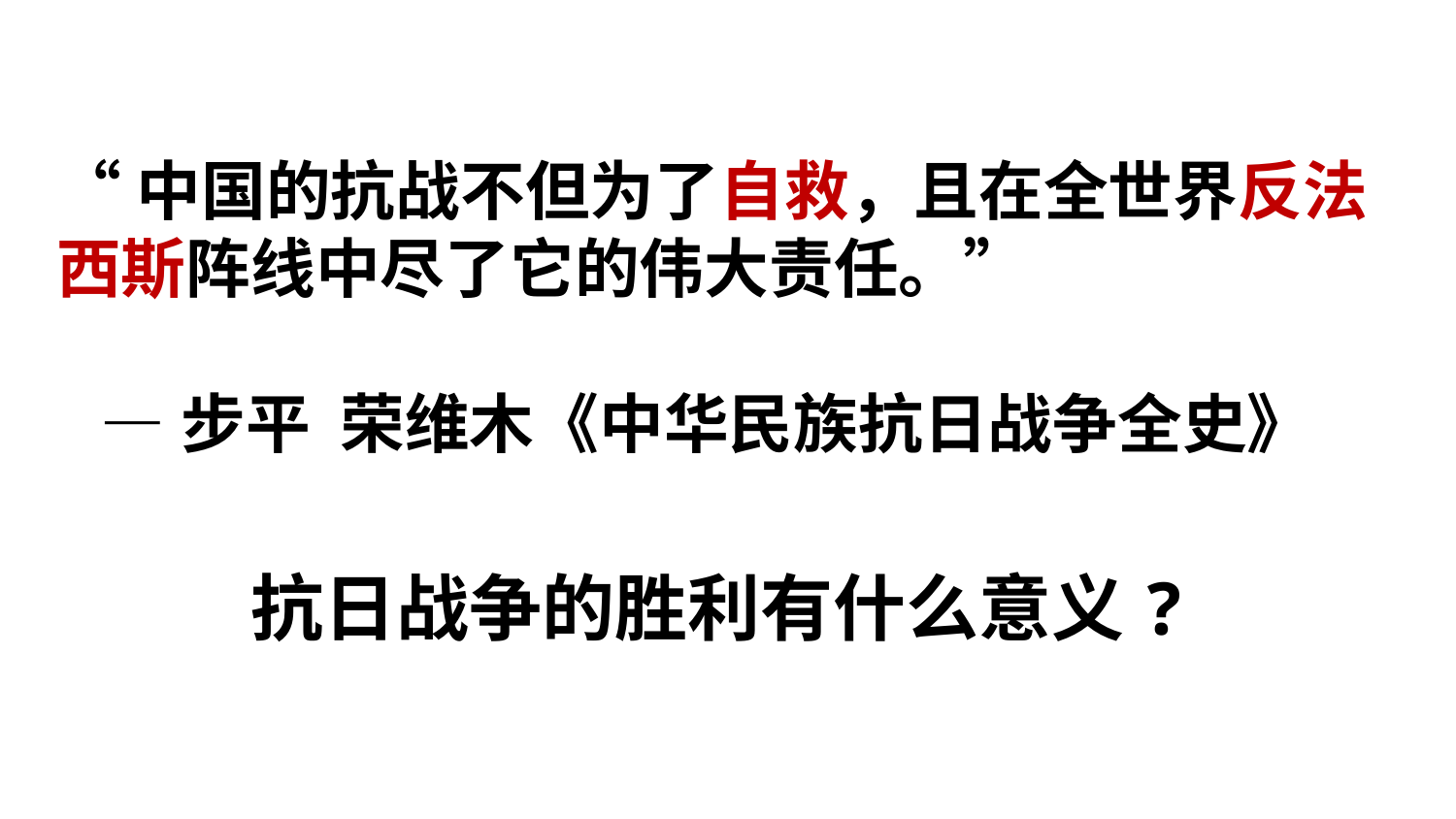

“中国的抗战不但为了自救，且在全世界反法西斯阵线中尽了它的伟大责任。”

   —步平  荣维木《中华民族抗日战争全史》
抗日战争的胜利有什么意义?